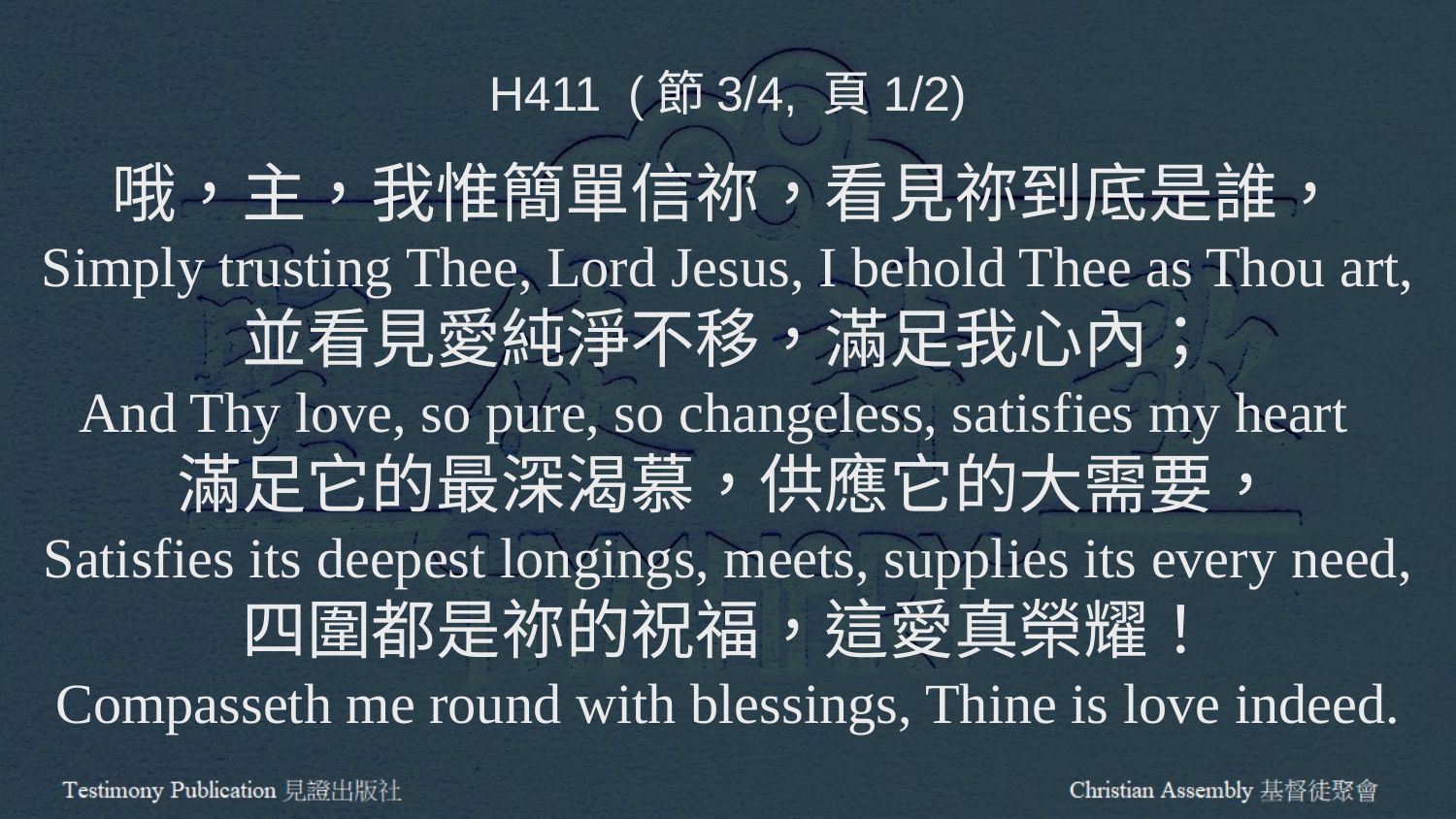

H411  (節3/4, 頁1/2)

哦，主，我惟簡單信祢，看見祢到底是誰，
Simply trusting Thee, Lord Jesus, I behold Thee as Thou art,
並看見愛純淨不移，滿足我心內；
And Thy love, so pure, so changeless, satisfies my heart
滿足它的最深渴慕，供應它的大需要，
Satisfies its deepest longings, meets, supplies its every need,
四圍都是祢的祝福，這愛真榮耀！
Compasseth me round with blessings, Thine is love indeed.